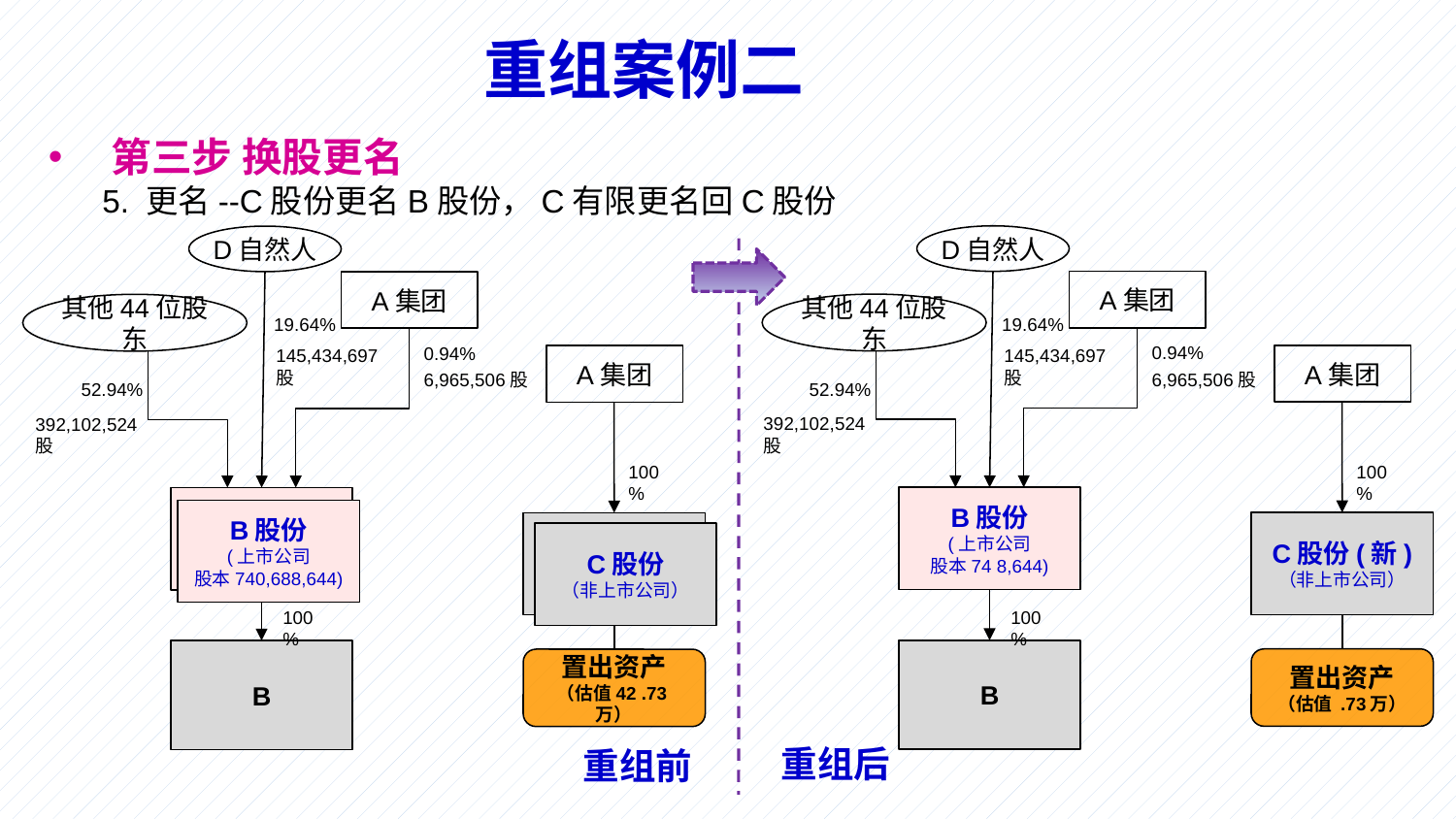

重组案例二
  第三步 换股更名
      5. 更名--C股份更名B股份，C有限更名回C股份
D自然人
D自然人

A集团
A集团
其他44位股东
其他44位股东
19.64%
19.64%
0.94%
0.94%
145,434,697股
145,434,697股
A集团
A集团
6,965,506股
6,965,506股
52.94%
52.94%
392,102,524股
392,102,524股
100%
100%
B股份
(上市公司
股本74 8,644)
C股份
(股本740,688,644)
B股份
(上市公司
股本740,688,644)
C股份(新)
（非上市公司）
C有限
（估值：42,796.73万）
C股份
（非上市公司）
100%
100%
B
B
置出资产
（估值 .73万）
置出资产
（估值42 .73万）
重组后
重组前